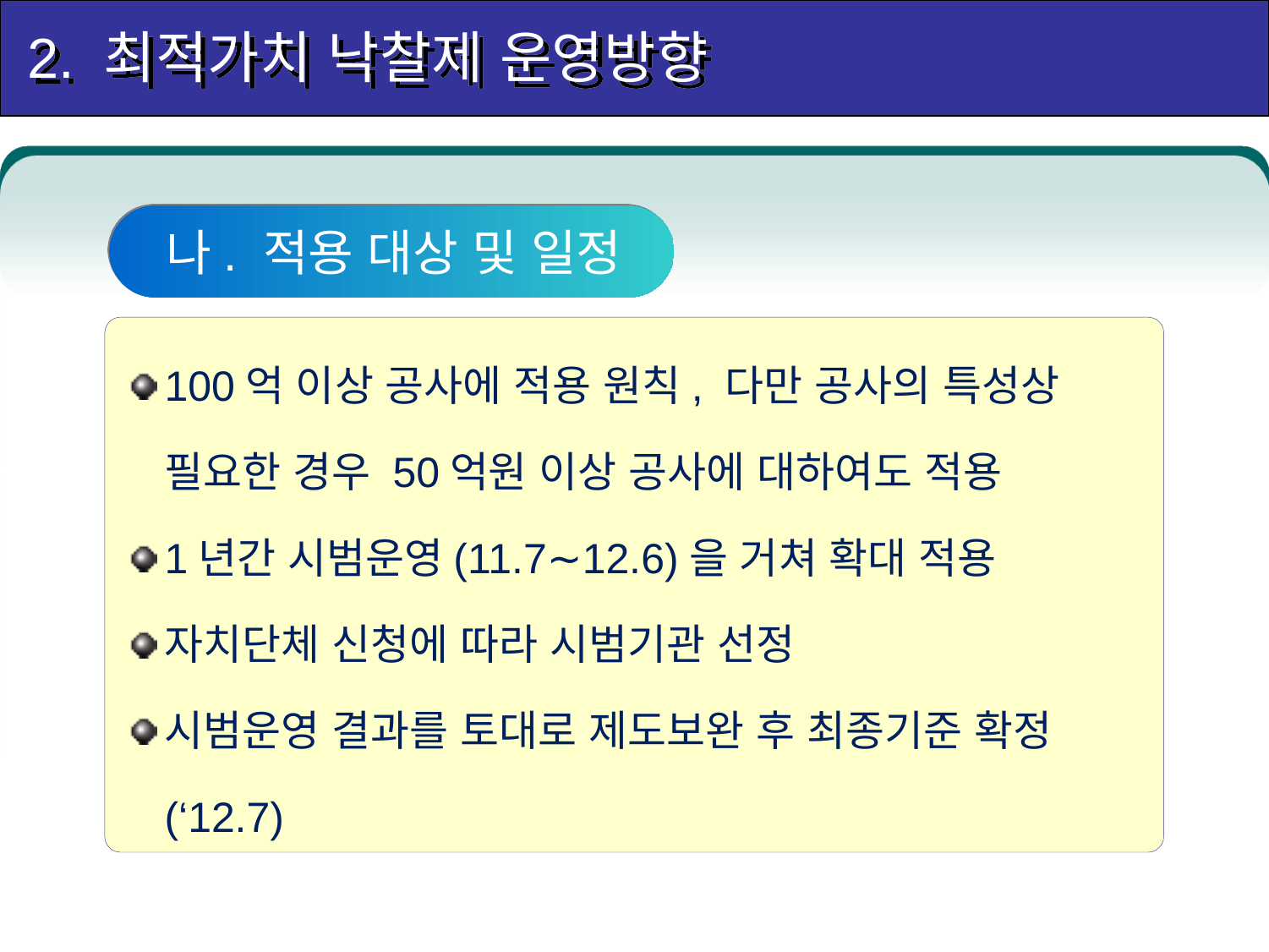

2. 최적가치 낙찰제 운영방향
나. 적용 대상 및 일정

100억 이상 공사에 적용 원칙, 다만 공사의 특성상 필요한 경우 50억원 이상 공사에 대하여도 적용
1년간 시범운영(11.7∼12.6)을 거쳐 확대 적용
자치단체 신청에 따라 시범기관 선정
시범운영 결과를 토대로 제도보완 후 최종기준 확정(‘12.7)